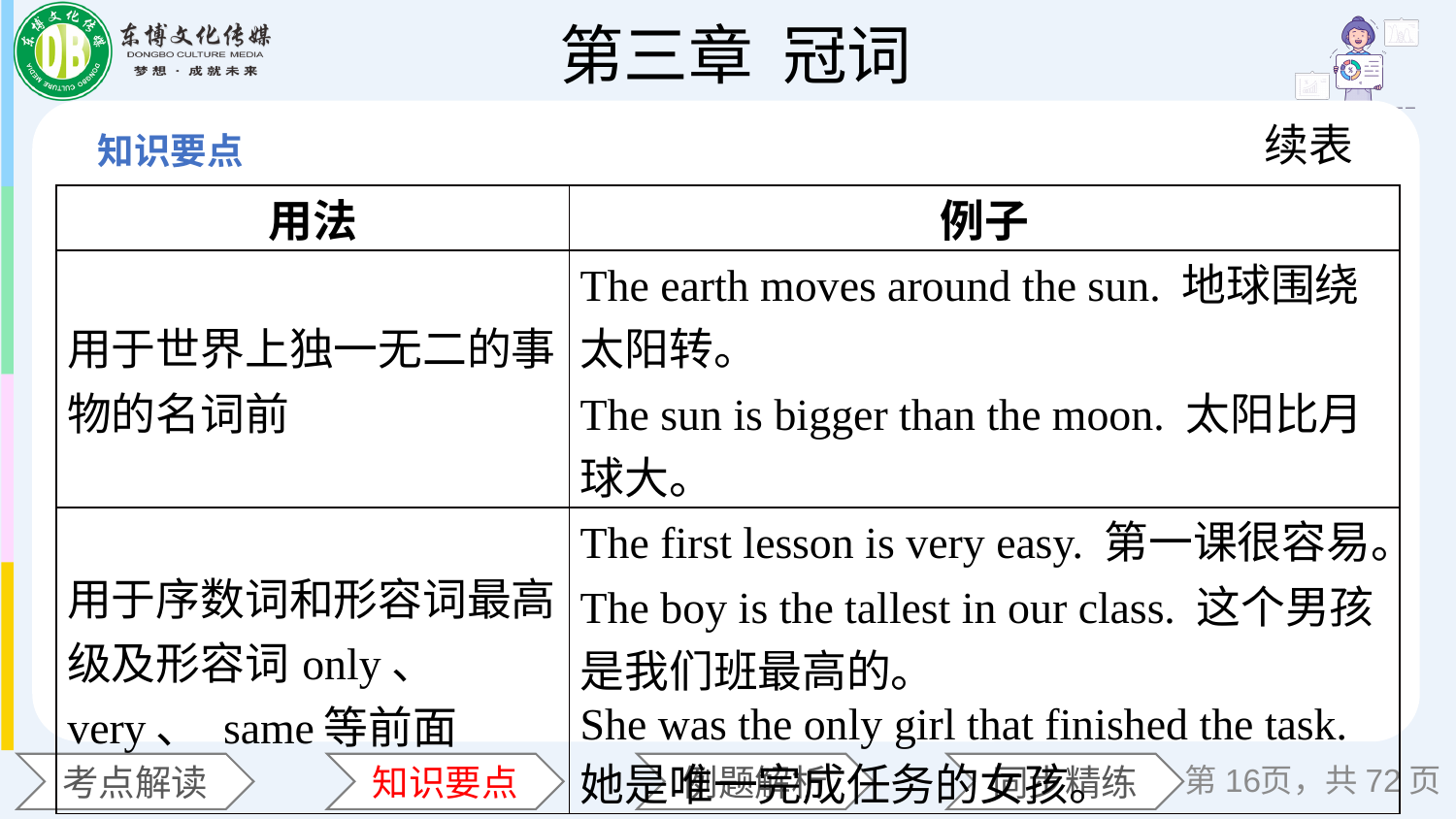

续表

| 用法 | 例子 |
| --- | --- |
| 用于世界上独一无二的事物的名词前 | The earth moves around the sun. 地球围绕太阳转。 The sun is bigger than the moon. 太阳比月球大。 |
| 用于序数词和形容词最高级及形容词only、 very、 same等前面 | The first lesson is very easy. 第一课很容易。 The boy is the tallest in our class. 这个男孩是我们班最高的。 She was the only girl that finished the task. 她是唯一完成任务的女孩。 |
第16页，共72页